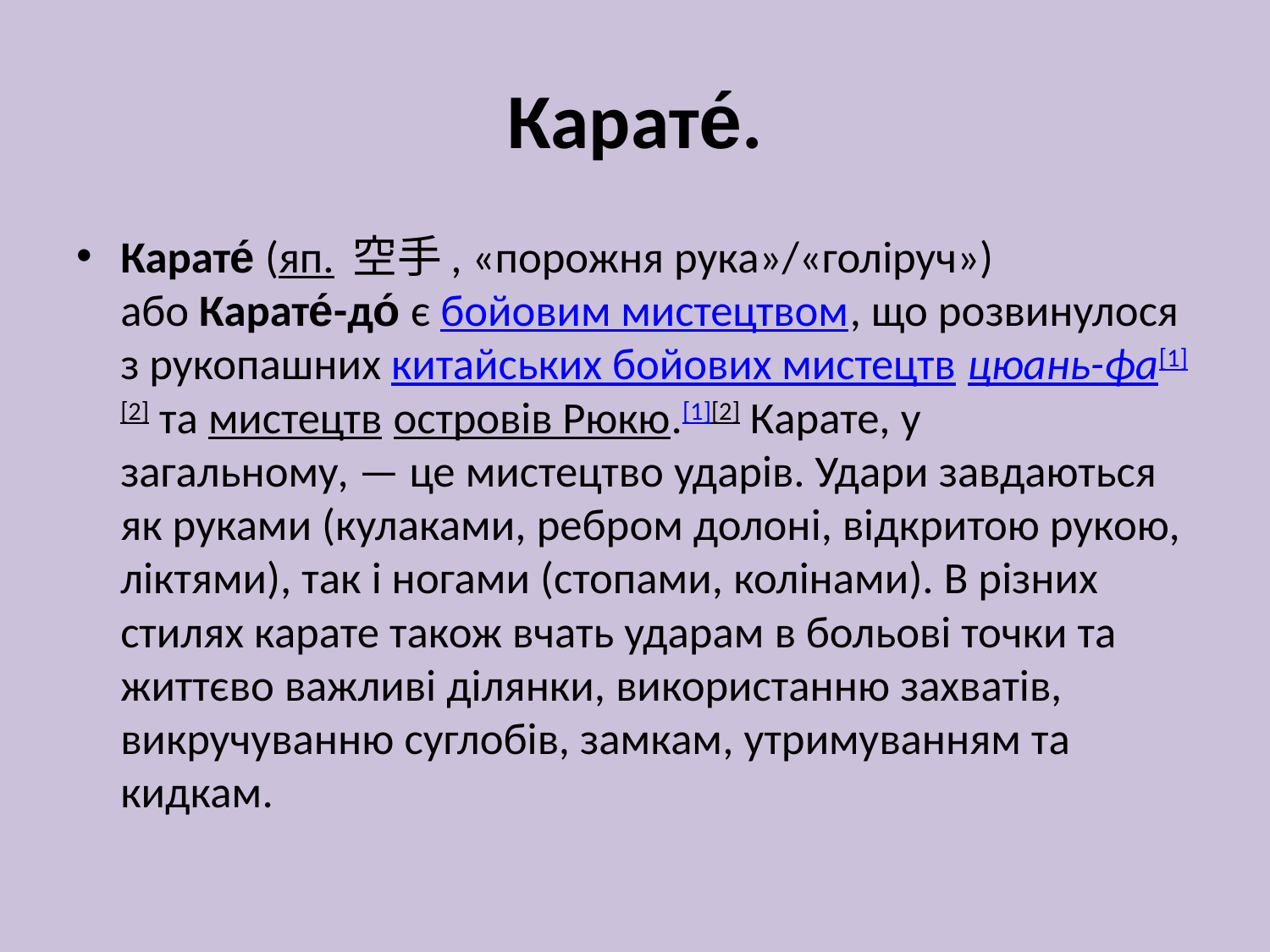

# Карате́.
Карате́ (яп. 空手, «порожня рука»/«голіруч») або Карате́-до́ є бойовим мистецтвом, що розвинулося з рукопашних китайських бойових мистецтв цюань-фа[1][2] та мистецтв островів Рюкю.[1][2] Карате, у загальному, — це мистецтво ударів. Удари завдаються як руками (кулаками, ребром долоні, відкритою рукою, ліктями), так і ногами (стопами, колінами). В різних стилях карате також вчать ударам в больові точки та життєво важливі ділянки, використанню захватів, викручуванню суглобів, замкам, утримуванням та кидкам.